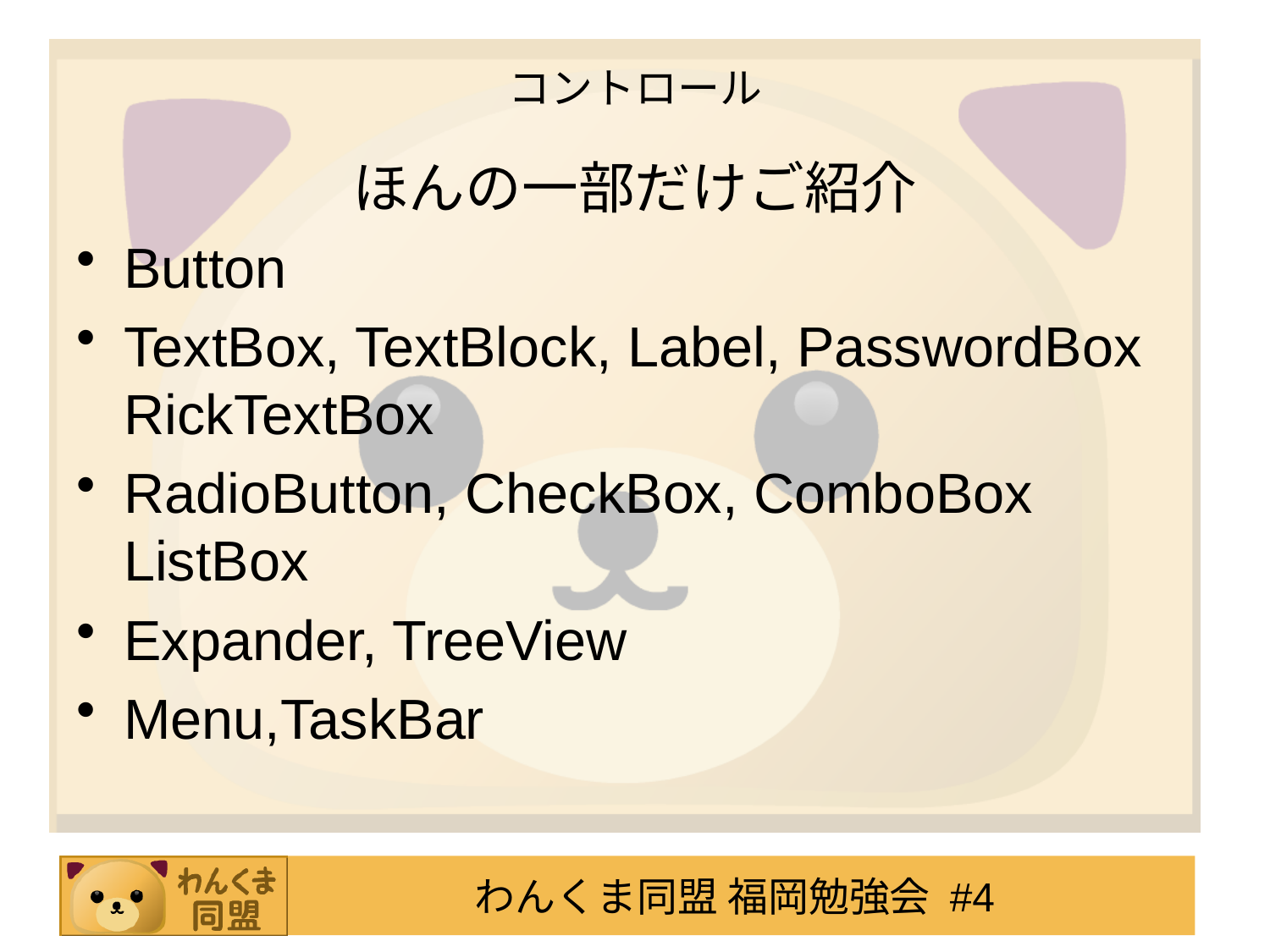

# コントロール
ほんの一部だけご紹介
Button
TextBox, TextBlock, Label, PasswordBox
RickTextBox
RadioButton, CheckBox, ComboBox
ListBox
Expander, TreeView
Menu,TaskBar